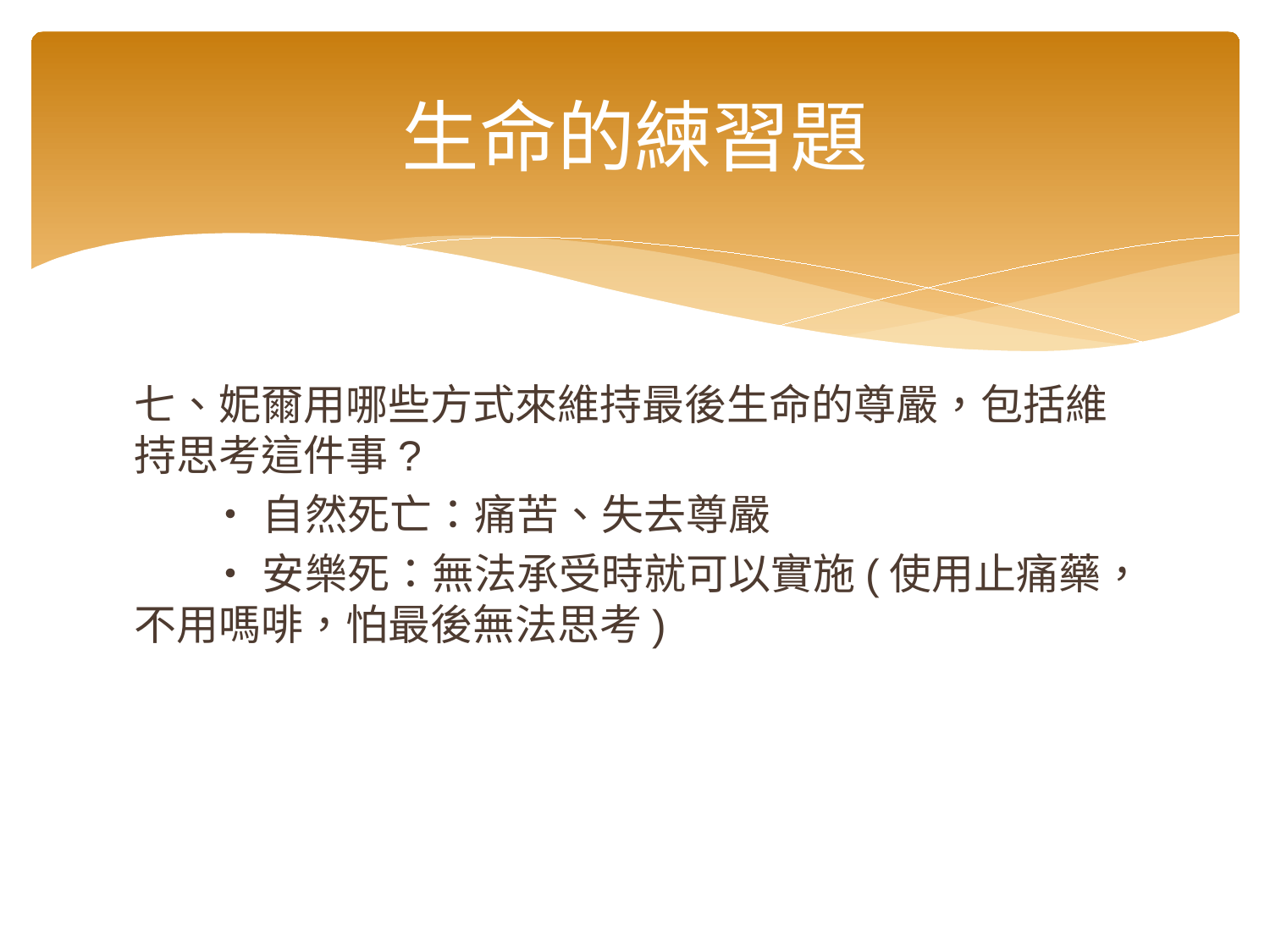

# 生命的練習題
七、妮爾用哪些方式來維持最後生命的尊嚴，包括維持思考這件事?
        ‧自然死亡：痛苦、失去尊嚴
        ‧安樂死：無法承受時就可以實施(使用止痛藥，不用嗎啡，怕最後無法思考)